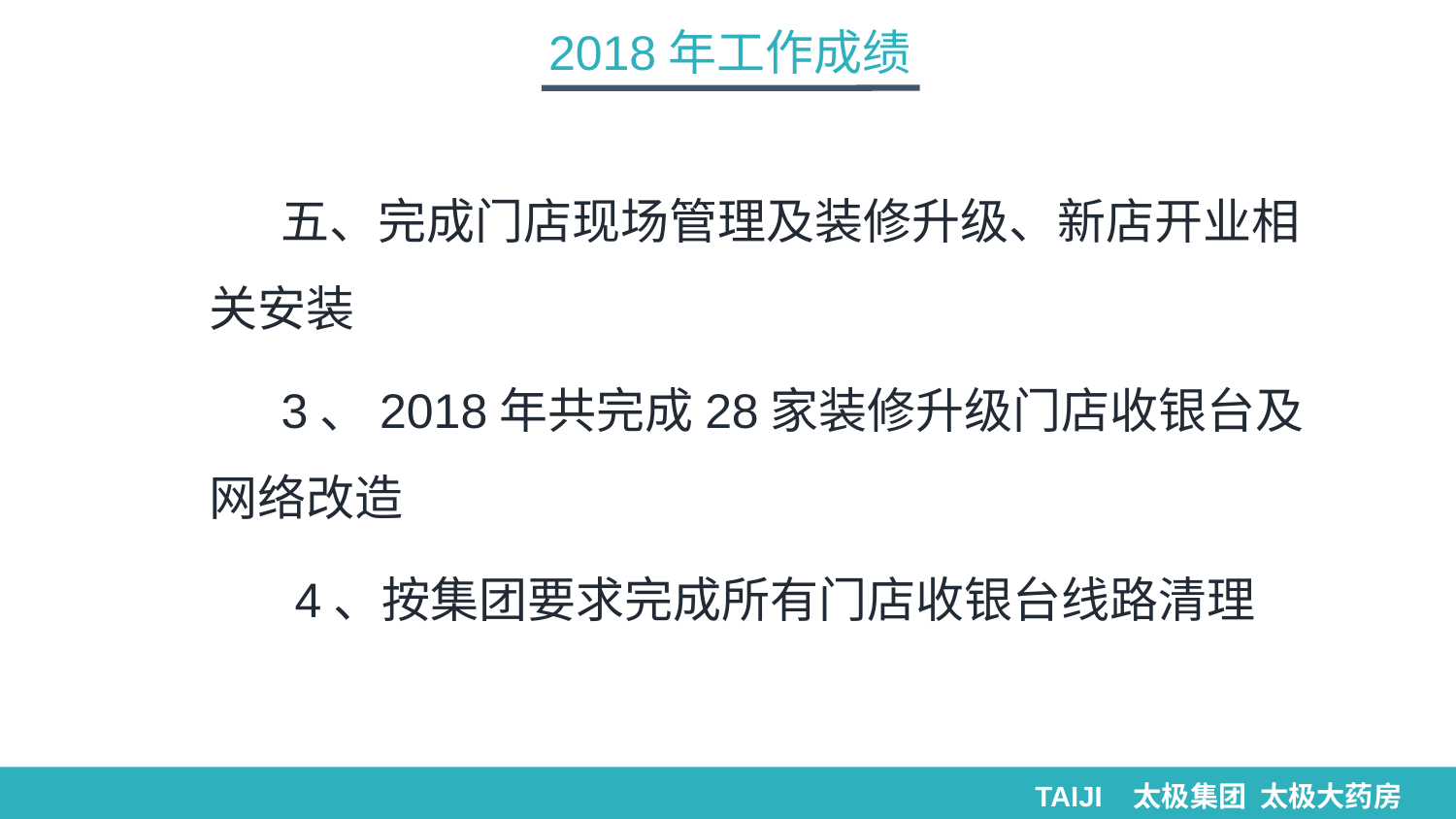

2018年工作成绩
五、完成门店现场管理及装修升级、新店开业相关安装
3、2018年共完成28家装修升级门店收银台及网络改造
 4、按集团要求完成所有门店收银台线路清理

TAIJI   太极集团  太极大药房